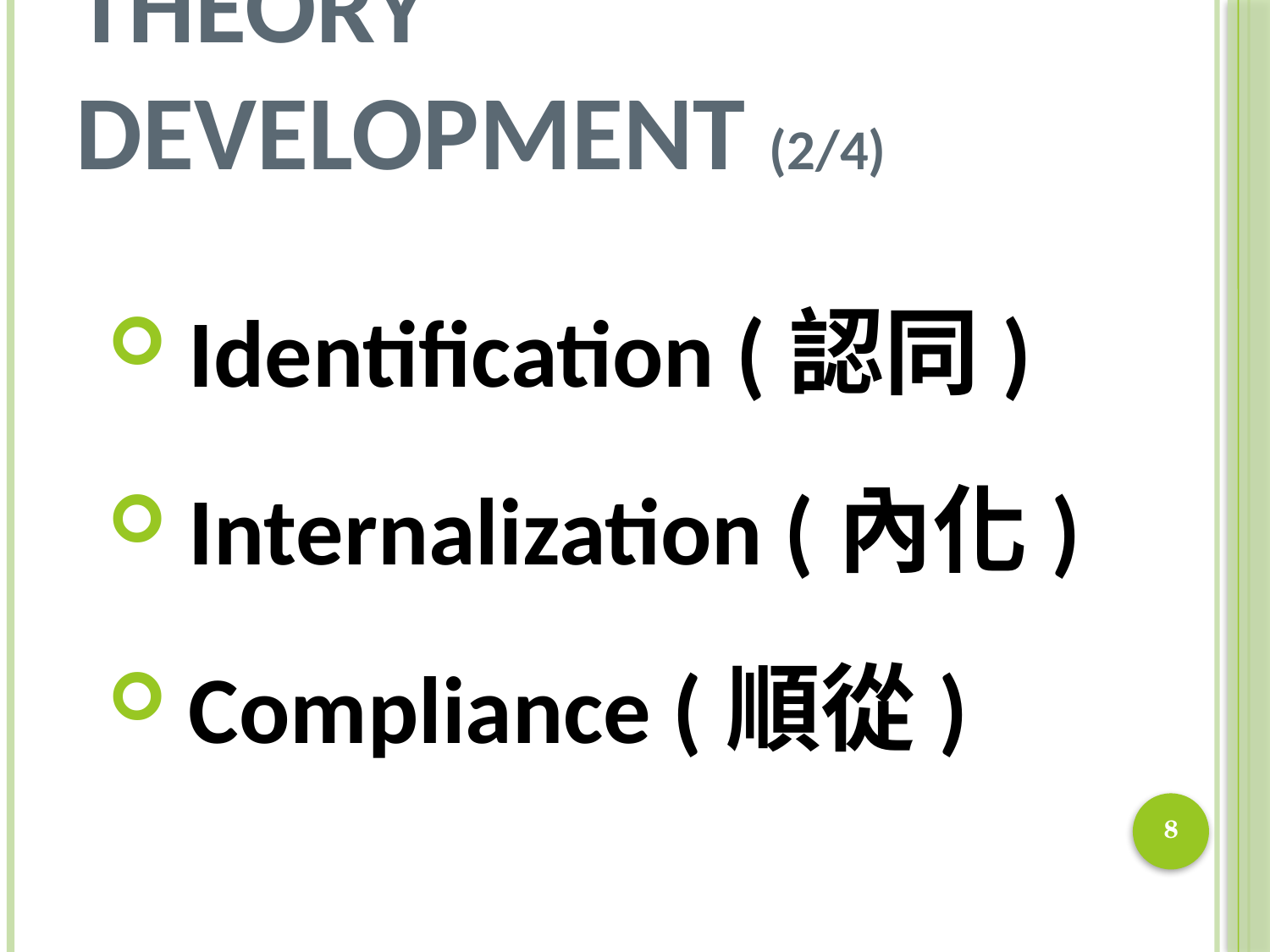

# Theory Development (2/4)
 Identification (認同)

 Internalization (內化)

 Compliance (順從)

8